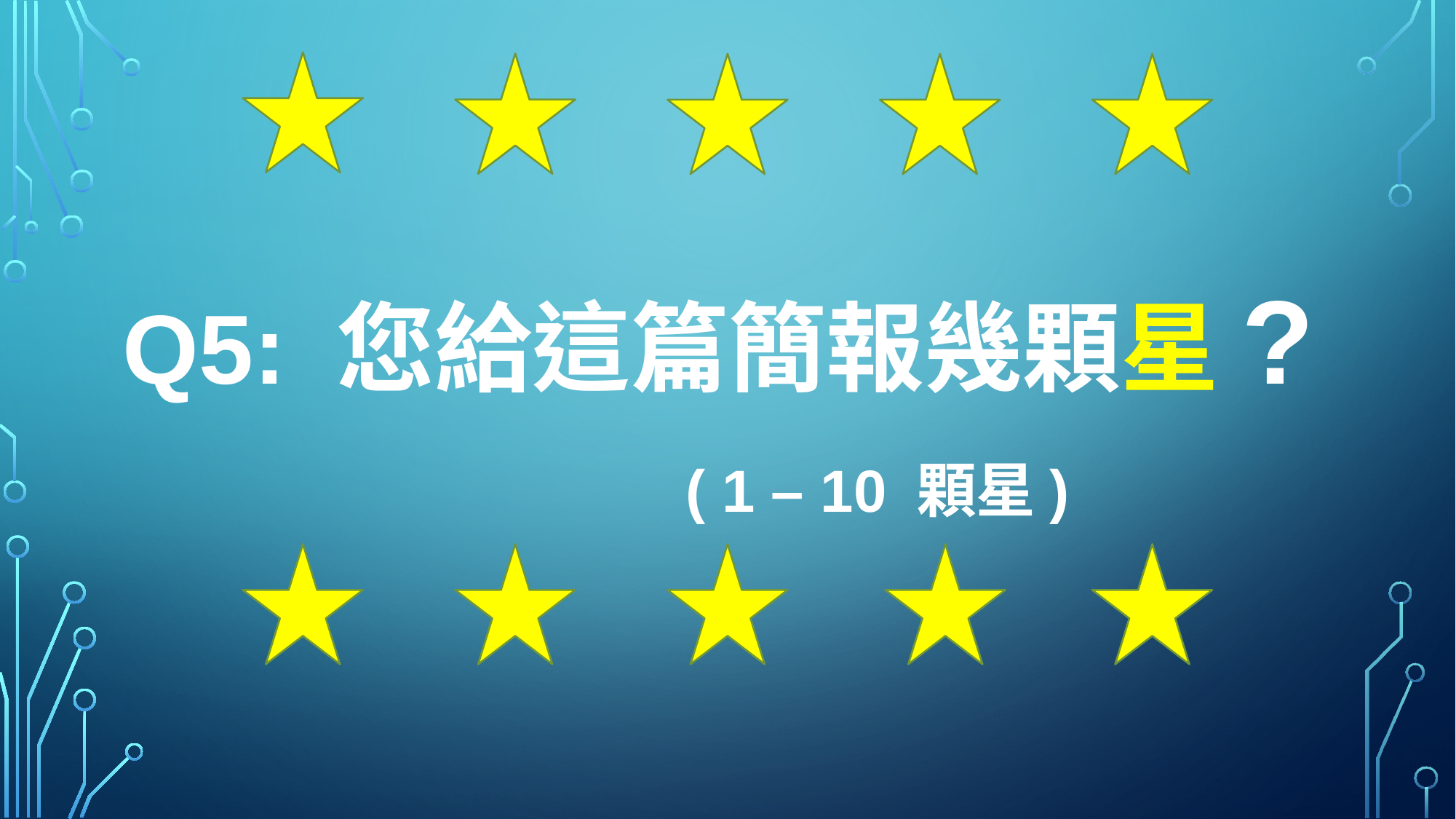

# Q5: 您給這篇簡報幾顆星? ( 1 – 10 顆星)